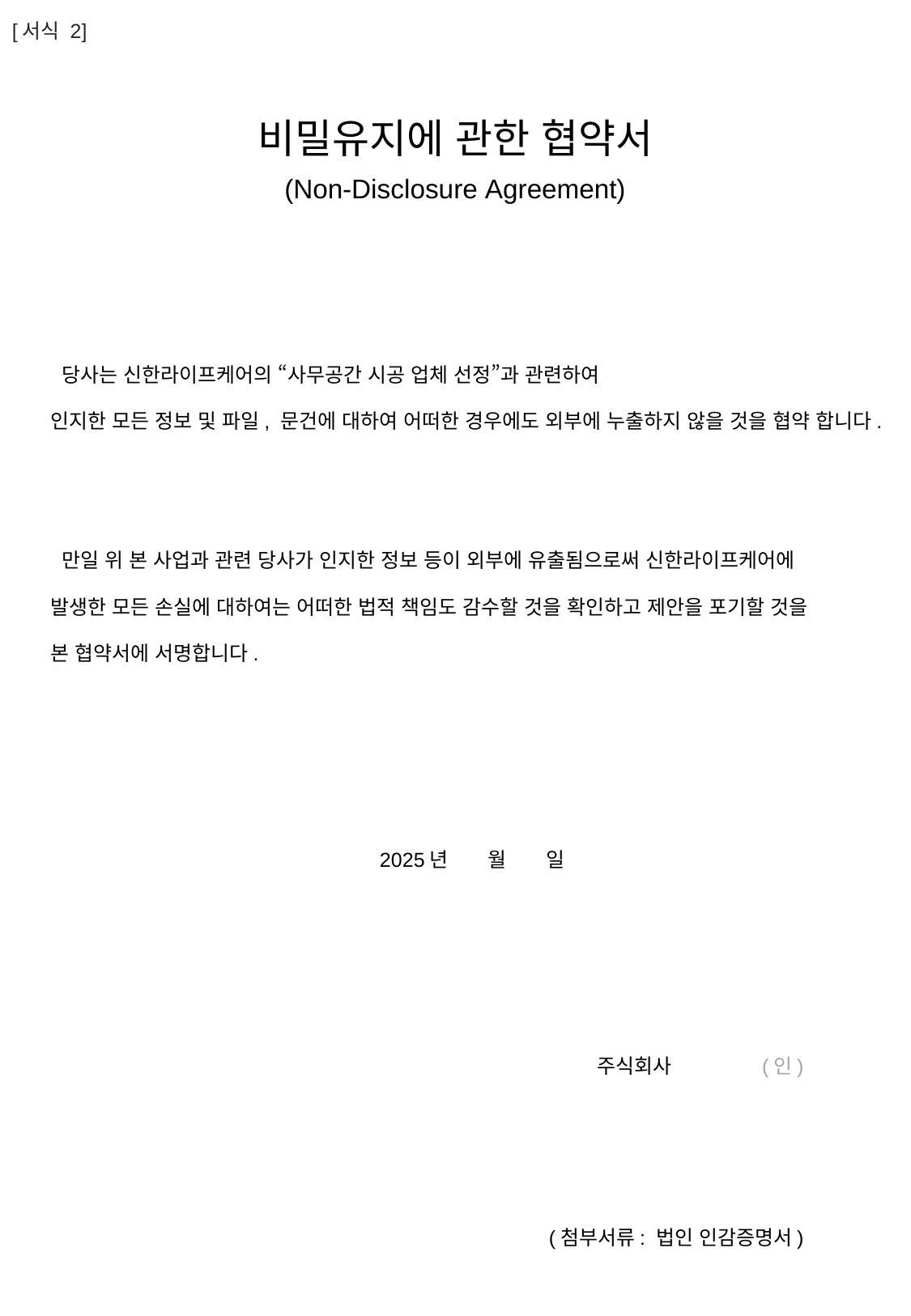

[서식 2]

비밀유지에 관한 협약서
(Non-Disclosure Agreement)

     당사는 신한라이프케어의 “사무공간 시공 업체 선정”과 관련하여
   인지한 모든 정보 및 파일, 문건에 대하여 어떠한 경우에도 외부에 누출하지 않을 것을 협약 합니다.

     만일 위 본 사업과 관련 당사가 인지한 정보 등이 외부에 유출됨으로써 신한라이프케어에
   발생한 모든 손실에 대하여는 어떠한 법적 책임도 감수할 것을 확인하고 제안을 포기할 것을
   본 협약서에 서명합니다.

   2025년       월       일

  주식회사               (인)

(첨부서류: 법인 인감증명서)